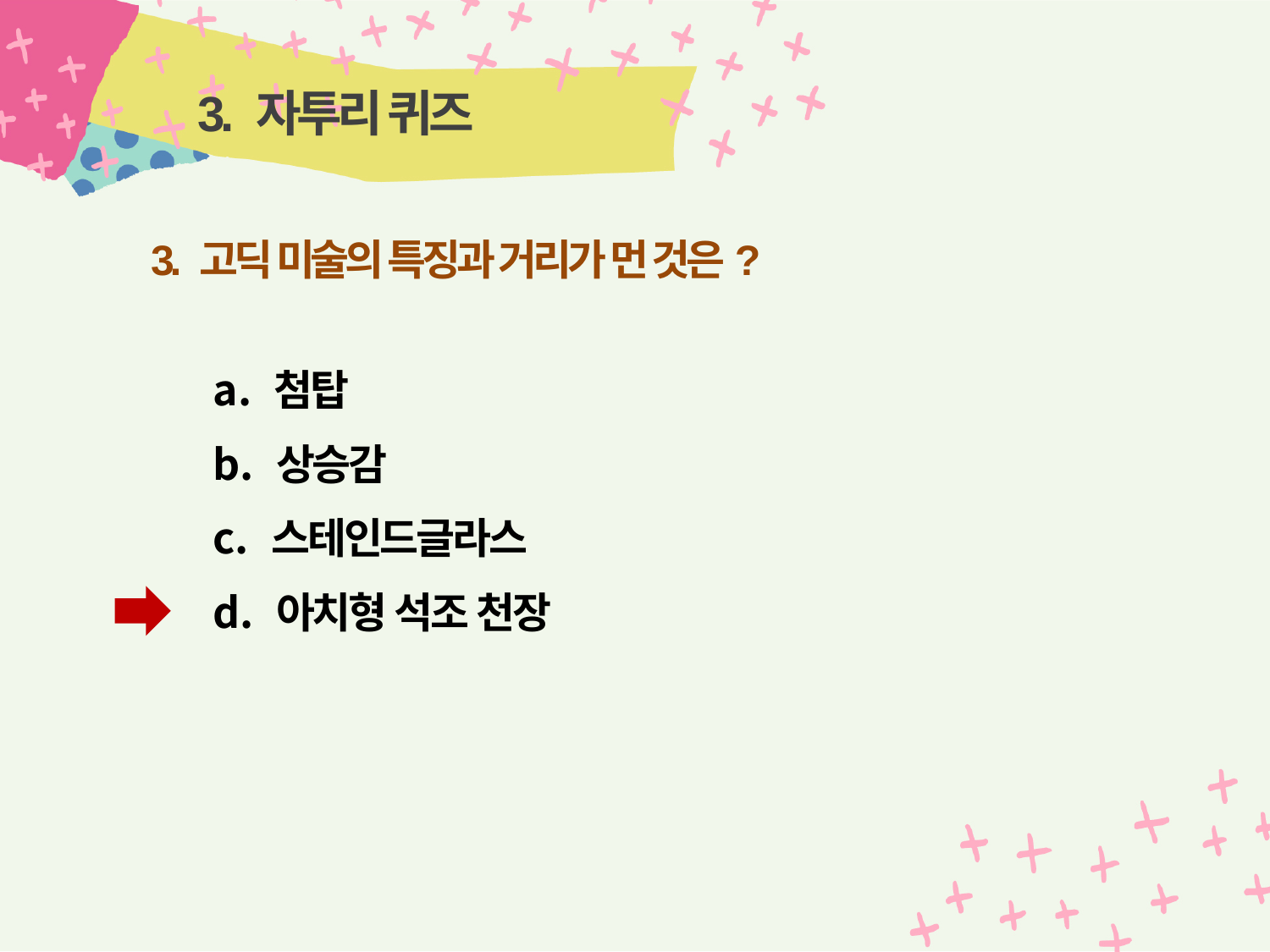

# 3. 자투리 퀴즈
3. 고딕 미술의 특징과 거리가 먼 것은?

 첨탑
 상승감
 스테인드글라스
 아치형 석조 천장